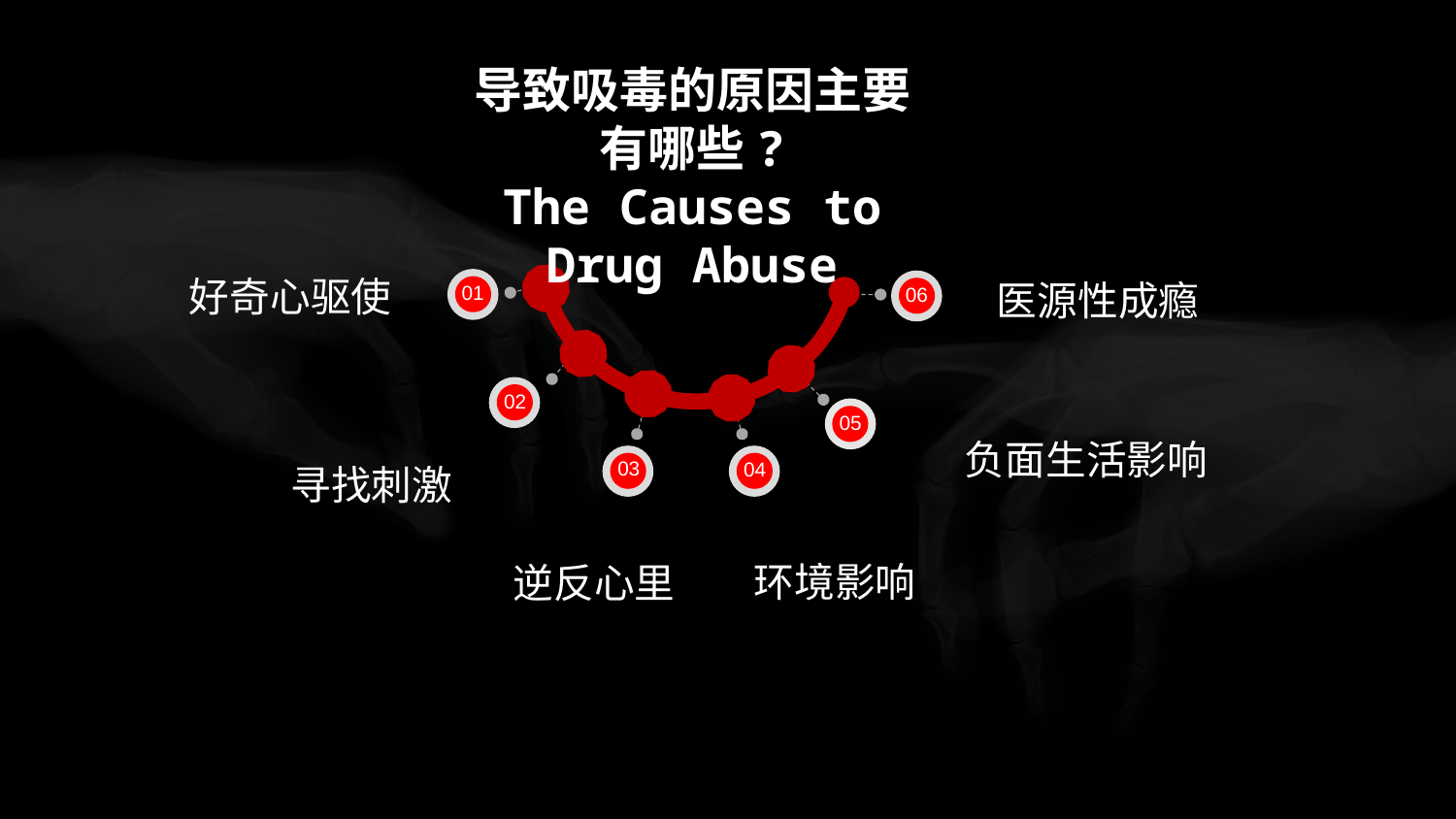

导致吸毒的原因主要有哪些?
The Causes to Drug Abuse
好奇心驱使

01

医源性成瘾

06

02

05
负面生活影响

04

寻找刺激
03
环境影响
逆反心里